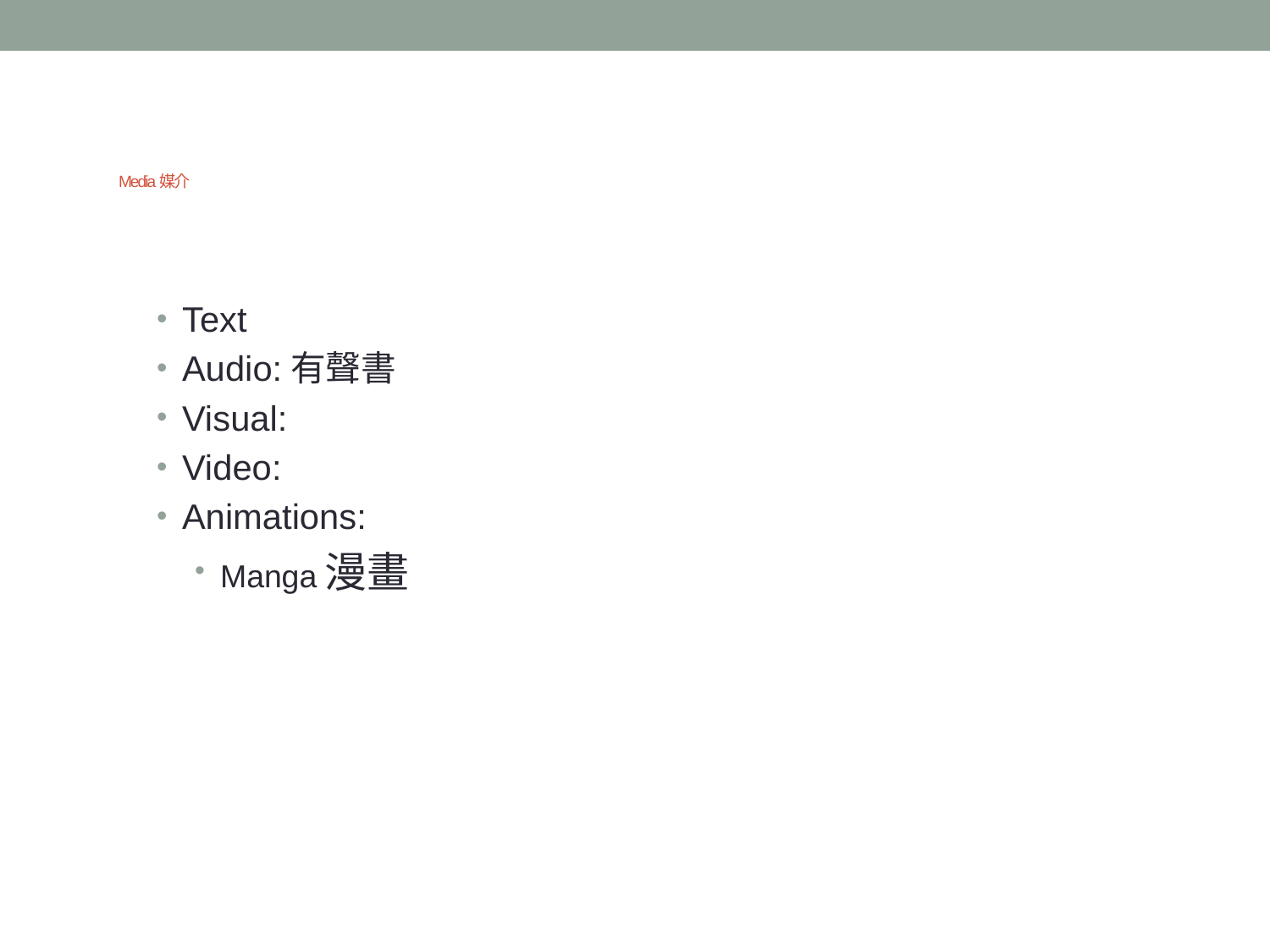

# Media 媒介

Text
Audio:有聲書
Visual:
Video:
Animations:
Manga漫畫